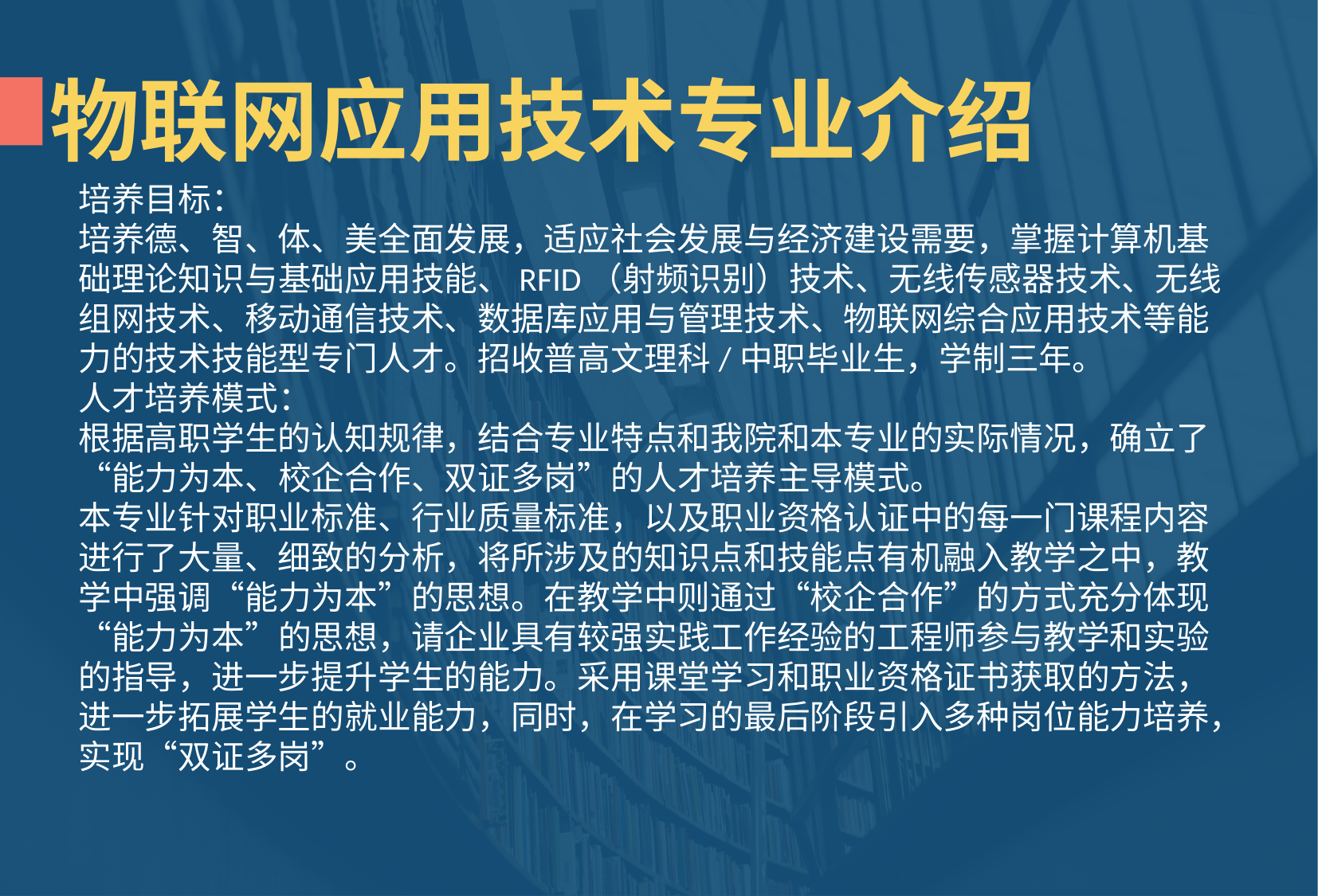

物联网应用技术专业介绍

培养目标：
培养德、智、体、美全面发展，适应社会发展与经济建设需要，掌握计算机基础理论知识与基础应用技能、RFID（射频识别）技术、无线传感器技术、无线组网技术、移动通信技术、数据库应用与管理技术、物联网综合应用技术等能力的技术技能型专门人才。招收普高文理科/中职毕业生，学制三年。
人才培养模式：
根据高职学生的认知规律，结合专业特点和我院和本专业的实际情况，确立了“能力为本、校企合作、双证多岗”的人才培养主导模式。
本专业针对职业标准、行业质量标准，以及职业资格认证中的每一门课程内容进行了大量、细致的分析，将所涉及的知识点和技能点有机融入教学之中，教学中强调“能力为本”的思想。在教学中则通过“校企合作”的方式充分体现“能力为本”的思想，请企业具有较强实践工作经验的工程师参与教学和实验的指导，进一步提升学生的能力。采用课堂学习和职业资格证书获取的方法，进一步拓展学生的就业能力，同时，在学习的最后阶段引入多种岗位能力培养，实现“双证多岗”。